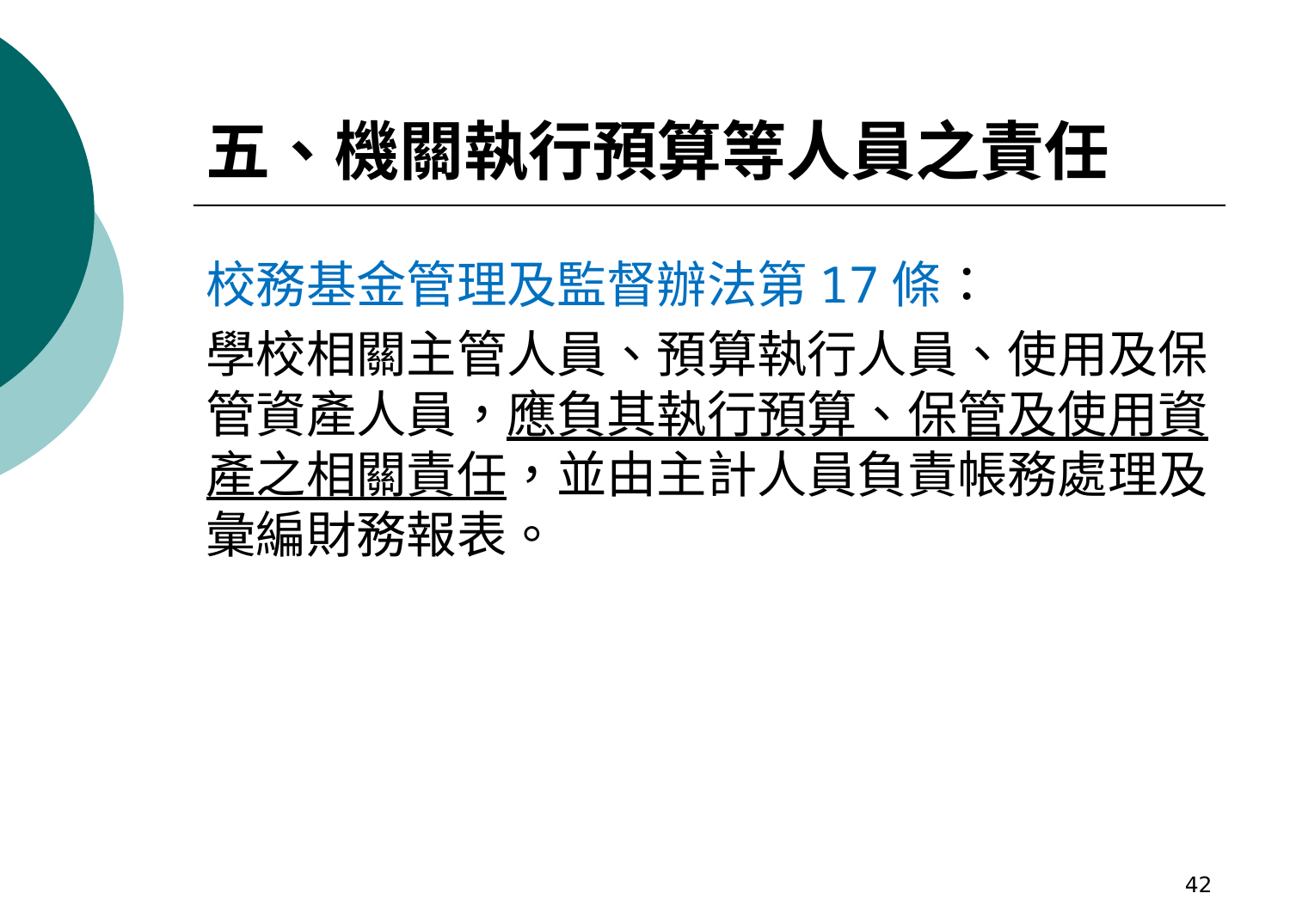

# 五、機關執行預算等人員之責任
校務基金管理及監督辦法第17條：
學校相關主管人員、預算執行人員、使用及保管資產人員，應負其執行預算、保管及使用資產之相關責任，並由主計人員負責帳務處理及彙編財務報表。

42